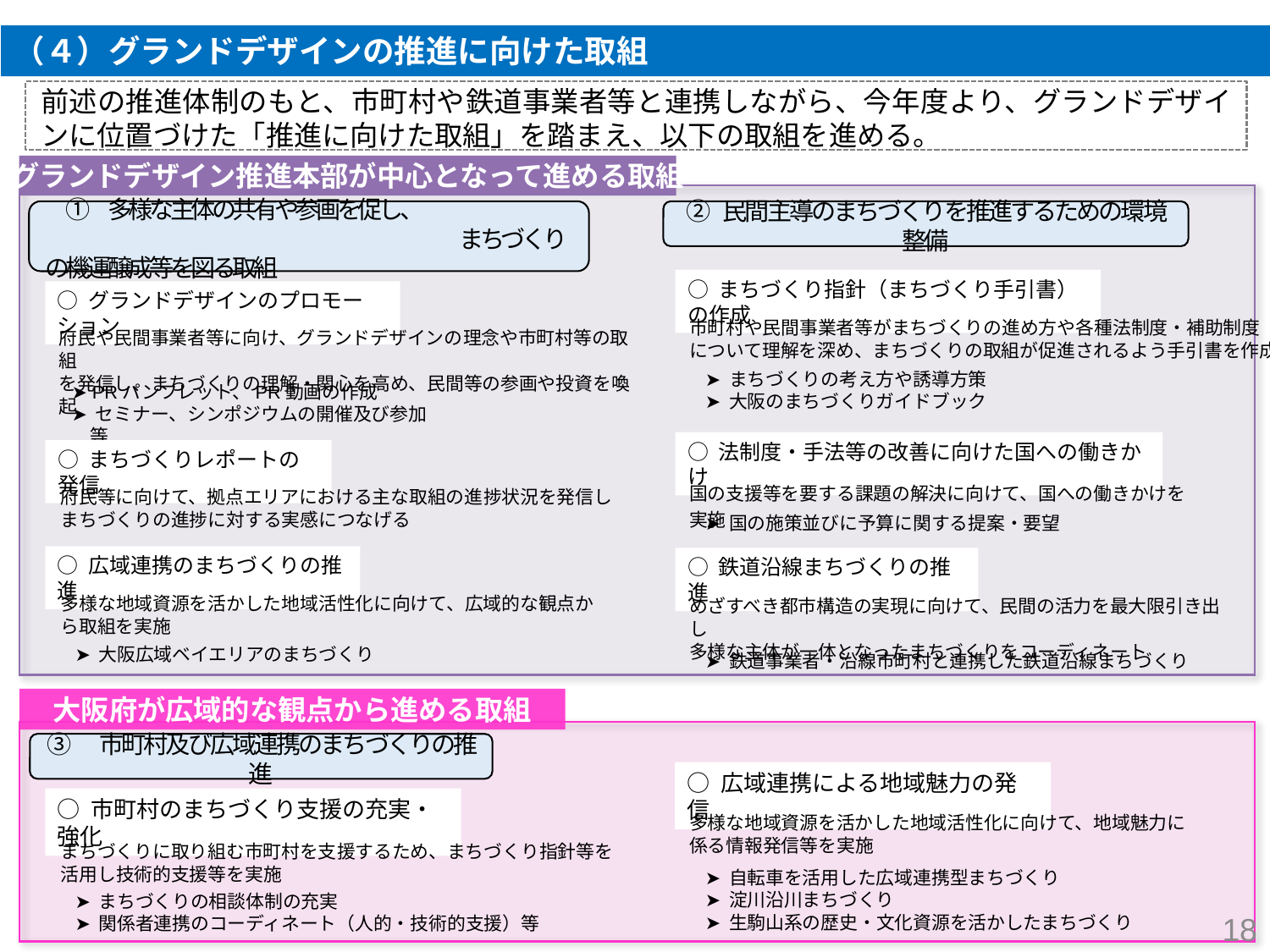

（４）グランドデザインの推進に向けた取組
前述の推進体制のもと、市町村や鉄道事業者等と連携しながら、今年度より、グランドデザインに位置づけた「推進に向けた取組」を踏まえ、以下の取組を進める。
グランドデザイン推進本部が中心となって進める取組

　①　多様な主体の共有や参画を促し、
                  　　　　　　　　　　　　　　　　　　まちづくりの機運醸成等を図る取組
②  民間主導のまちづくりを推進するための環境整備
○ まちづくり指針（まちづくり手引書）の作成
市町村や民間事業者等がまちづくりの進め方や各種法制度・補助制度
について理解を深め、まちづくりの取組が促進されるよう手引書を作成
➤ まちづくりの考え方や誘導方策
➤ 大阪のまちづくりガイドブック
○ グランドデザインのプロモーション
府民や民間事業者等に向け、グランドデザインの理念や市町村等の取組
を発信し、まちづくりの理解・関心を高め、民間等の参画や投資を喚起
➤ PRパンフレット、PR動画の作成
➤ セミナー、シンポジウムの開催及び参加　　等
○ 法制度・手法等の改善に向けた国への働きかけ
国の支援等を要する課題の解決に向けて、国への働きかけを実施
➤ 国の施策並びに予算に関する提案・要望
○ まちづくりレポートの発信
府民等に向けて、拠点エリアにおける主な取組の進捗状況を発信し
まちづくりの進捗に対する実感につなげる
○ 広域連携のまちづくりの推進
多様な地域資源を活かした地域活性化に向けて、広域的な観点から取組を実施
➤ 大阪広域ベイエリアのまちづくり
○ 鉄道沿線まちづくりの推進
めざすべき都市構造の実現に向けて、民間の活力を最大限引き出し
多様な主体が一体となったまちづくりをコーディネート
➤ 鉄道事業者・沿線市町村と連携した鉄道沿線まちづくり
大阪府が広域的な観点から進める取組

③　市町村及び広域連携のまちづくりの推進
○ 広域連携による地域魅力の発信
多様な地域資源を活かした地域活性化に向けて、地域魅力に係る情報発信等を実施
➤ 自転車を活用した広域連携型まちづくり
➤ 淀川沿川まちづくり
➤ 生駒山系の歴史・文化資源を活かしたまちづくり
○ 市町村のまちづくり支援の充実・強化
まちづくりに取り組む市町村を支援するため、まちづくり指針等を活用し技術的支援等を実施
➤ まちづくりの相談体制の充実
➤ 関係者連携のコーディネート（人的・技術的支援）等
18